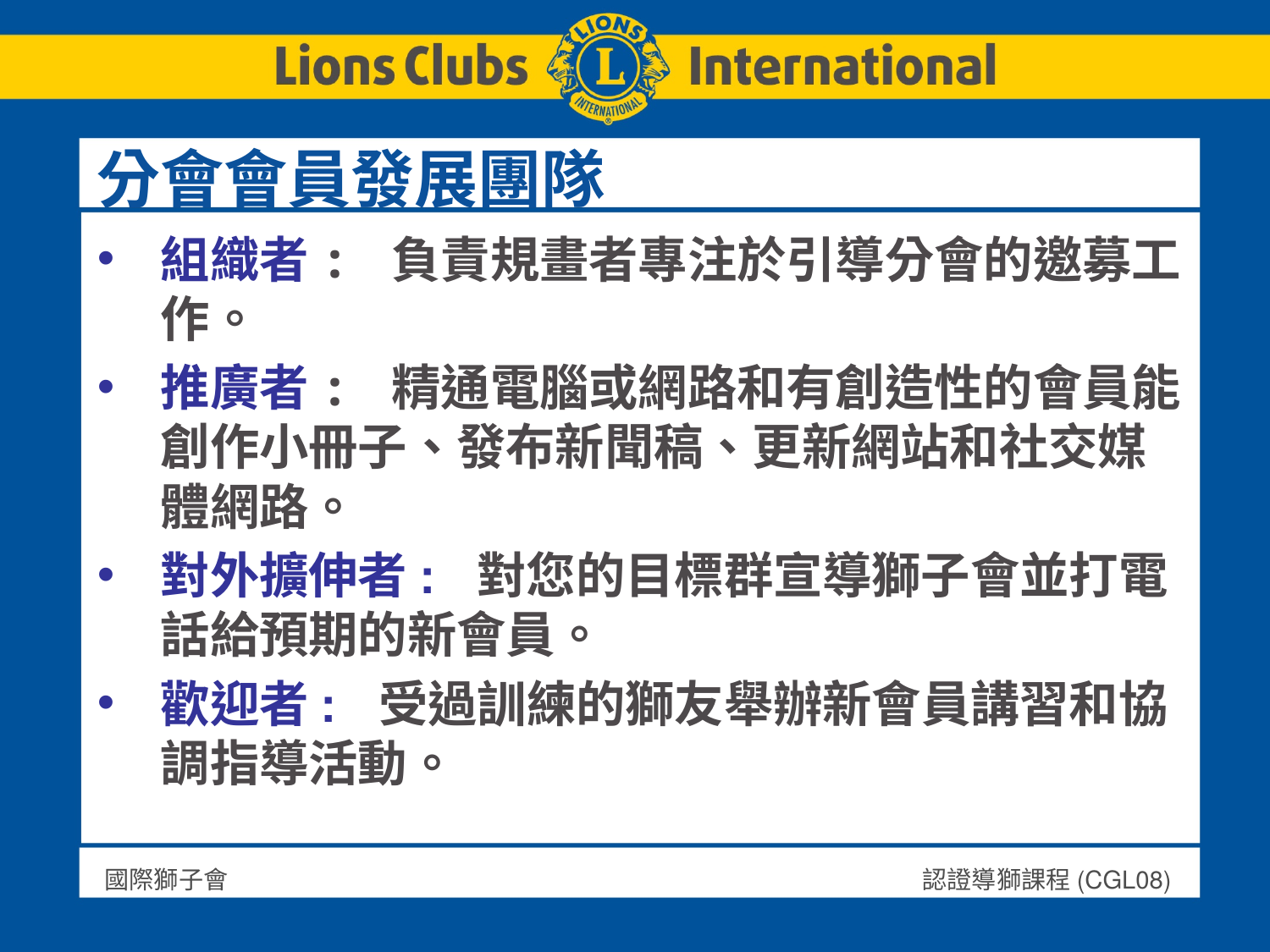

# 分會會員發展團隊
組織者: 負責規畫者專注於引導分會的邀募工作。
推廣者: 精通電腦或網路和有創造性的會員能創作小冊子、發布新聞稿、更新網站和社交媒體網路。
對外擴伸者: 對您的目標群宣導獅子會並打電話給預期的新會員。
歡迎者: 受過訓練的獅友舉辦新會員講習和協調指導活動。